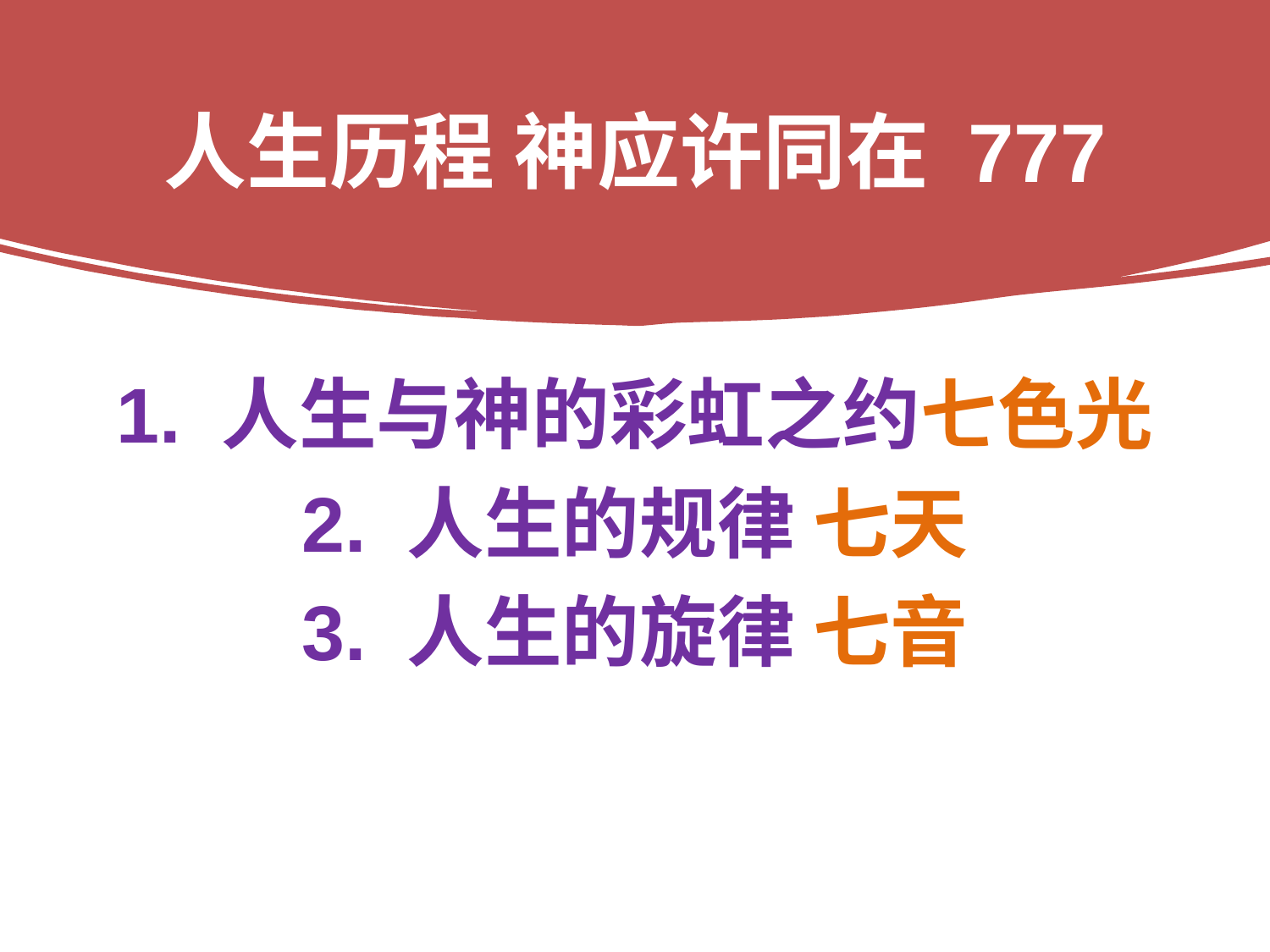

# 人生历程 神应许同在 777
1. 人生与神的彩虹之约七色光
2. 人生的规律 七天
3. 人生的旋律 七音